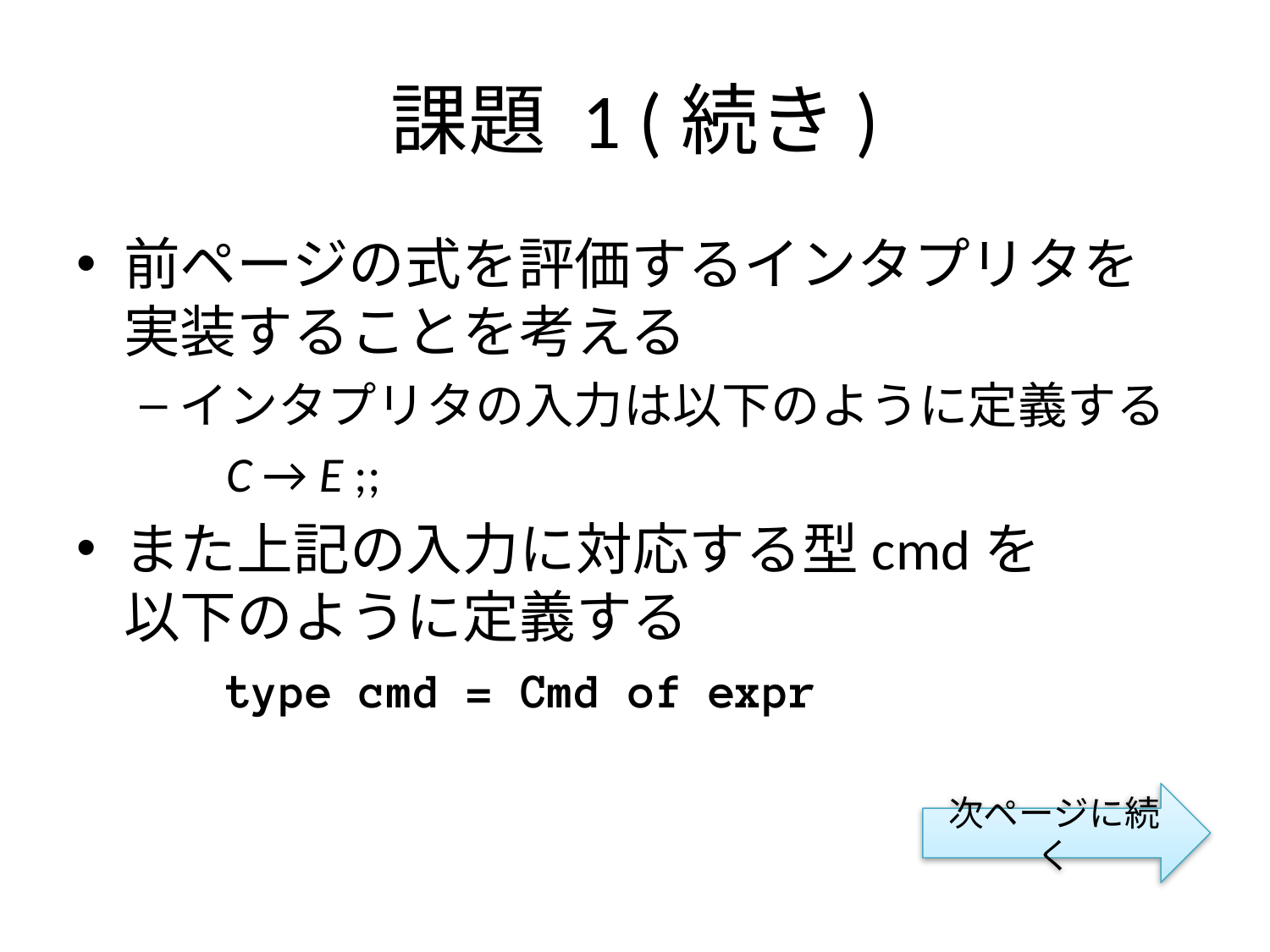

# 課題 1 (続き)
前ページの式を評価するインタプリタを
実装することを考える
インタプリタの入力は以下のように定義する
C → E ;;
また上記の入力に対応する型cmdを
以下のように定義する
type cmd = Cmd of expr

次ページに続く